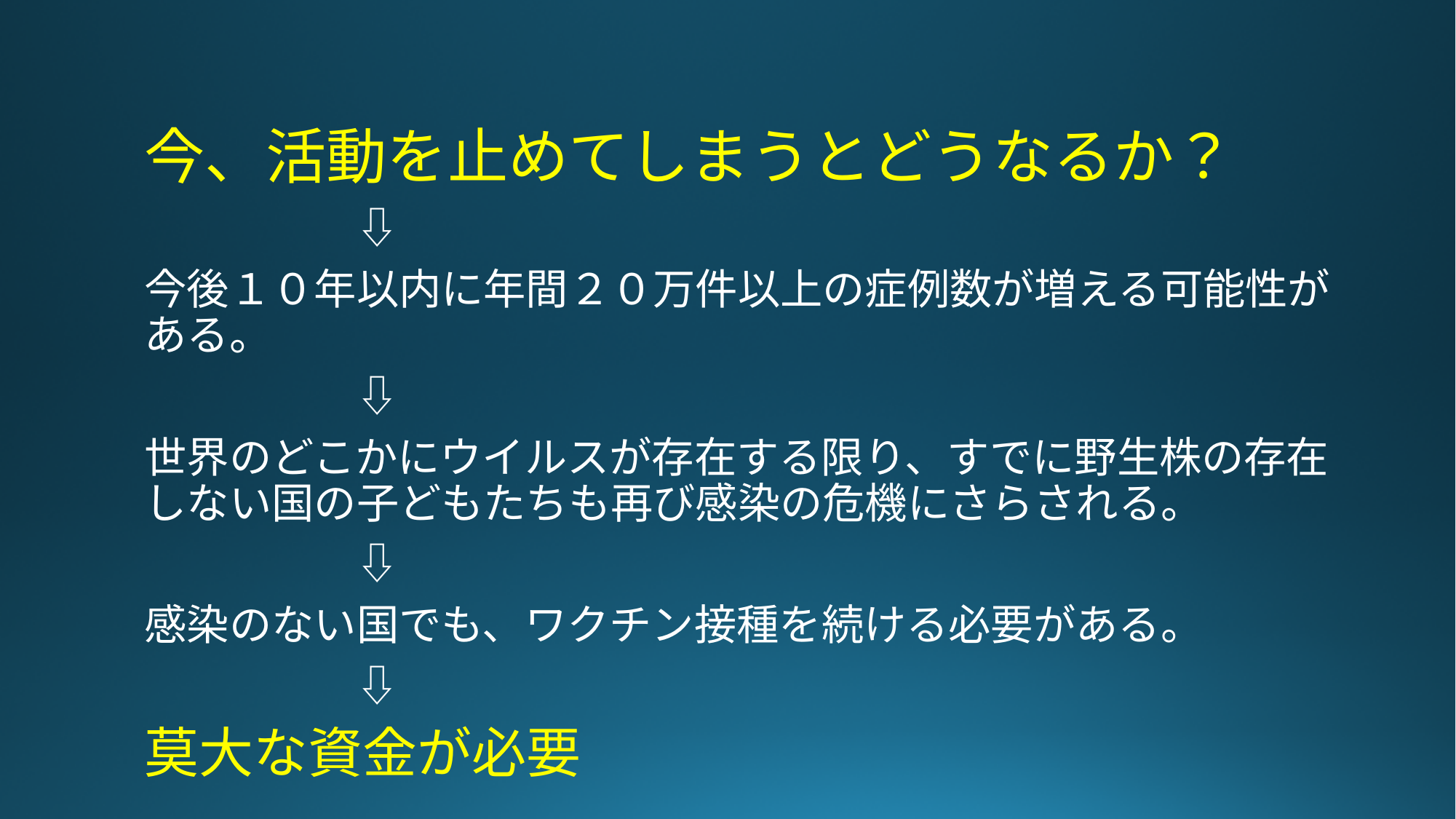

#
今、活動を止めてしまうとどうなるか？
　　　　　⇩
今後１０年以内に年間２０万件以上の症例数が増える可能性がある。
　　　　　⇩
世界のどこかにウイルスが存在する限り、すでに野生株の存在しない国の子どもたちも再び感染の危機にさらされる。
　　　　　⇩
感染のない国でも、ワクチン接種を続ける必要がある。
　　　　　⇩
莫大な資金が必要